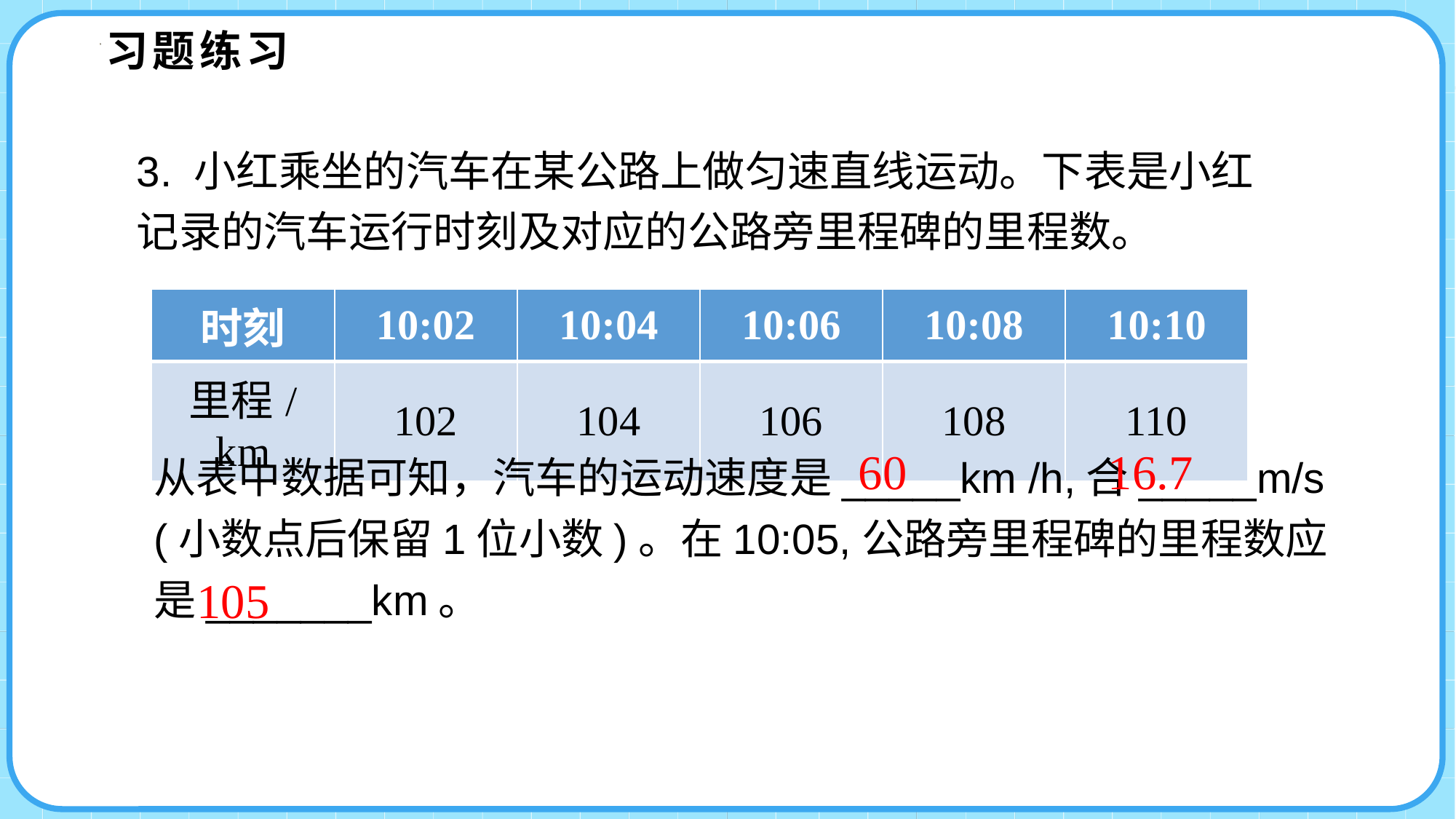

习题练习
3. 小红乘坐的汽车在某公路上做匀速直线运动。下表是小红记录的汽车运行时刻及对应的公路旁里程碑的里程数。
| 时刻 | 10:02 | 10:04 | 10:06 | 10:08 | 10:10 |
| --- | --- | --- | --- | --- | --- |
| 里程/km | 102 | 104 | 106 | 108 | 110 |
60
16.7
从表中数据可知，汽车的运动速度是_____km /h,合_____m/s
(小数点后保留1位小数)。在10:05,公路旁里程碑的里程数应是_______km。
105